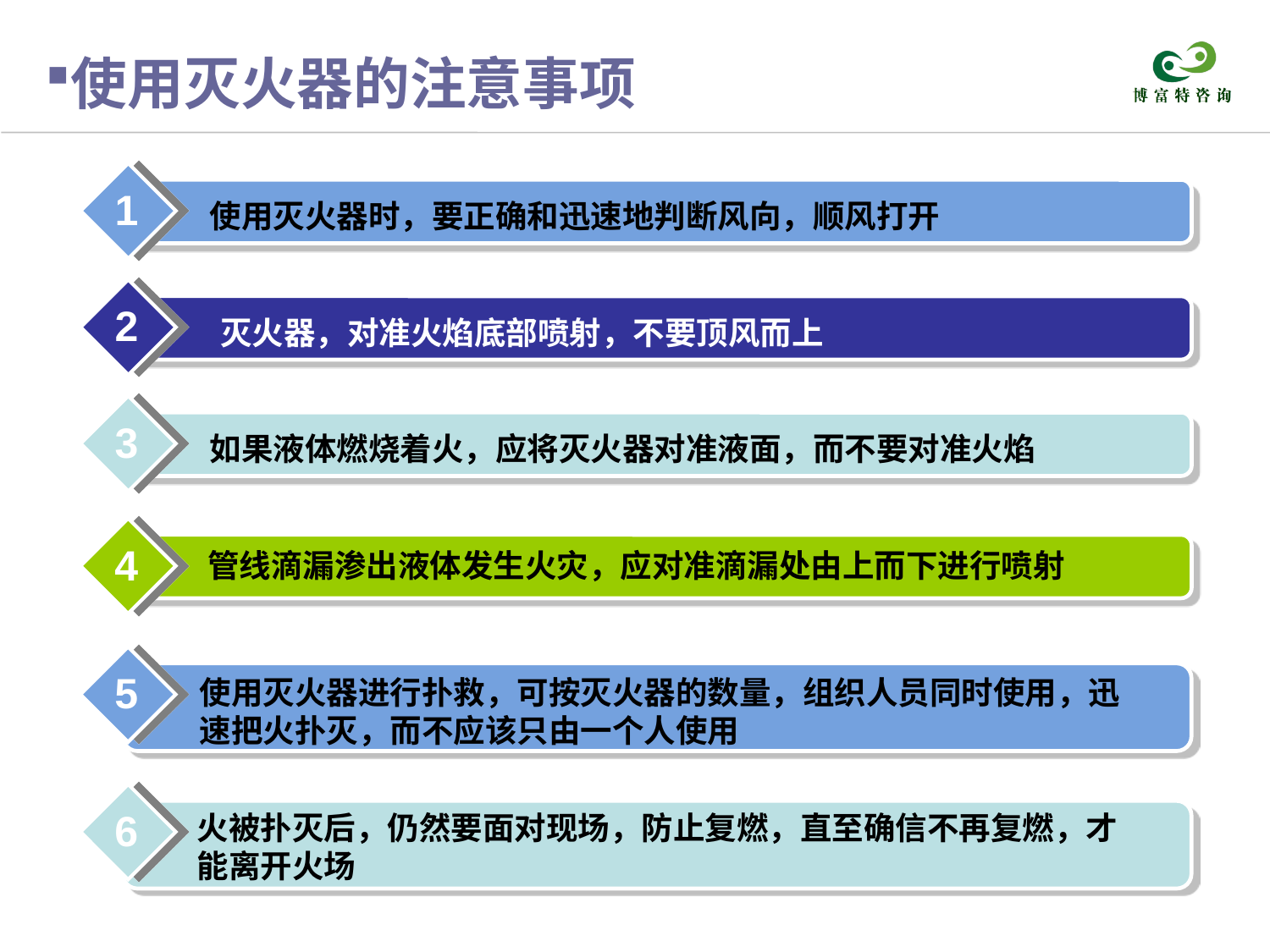

使用灭火器的注意事项

1

使用灭火器时，要正确和迅速地判断风向，顺风打开

2

灭火器，对准火焰底部喷射，不要顶风而上

3

如果液体燃烧着火，应将灭火器对准液面，而不要对准火焰

4

管线滴漏渗出液体发生火灾，应对准滴漏处由上而下进行喷射

5

使用灭火器进行扑救，可按灭火器的数量，组织人员同时使用，迅速把火扑灭，而不应该只由一个人使用

6

火被扑灭后，仍然要面对现场，防止复燃，直至确信不再复燃，才能离开火场